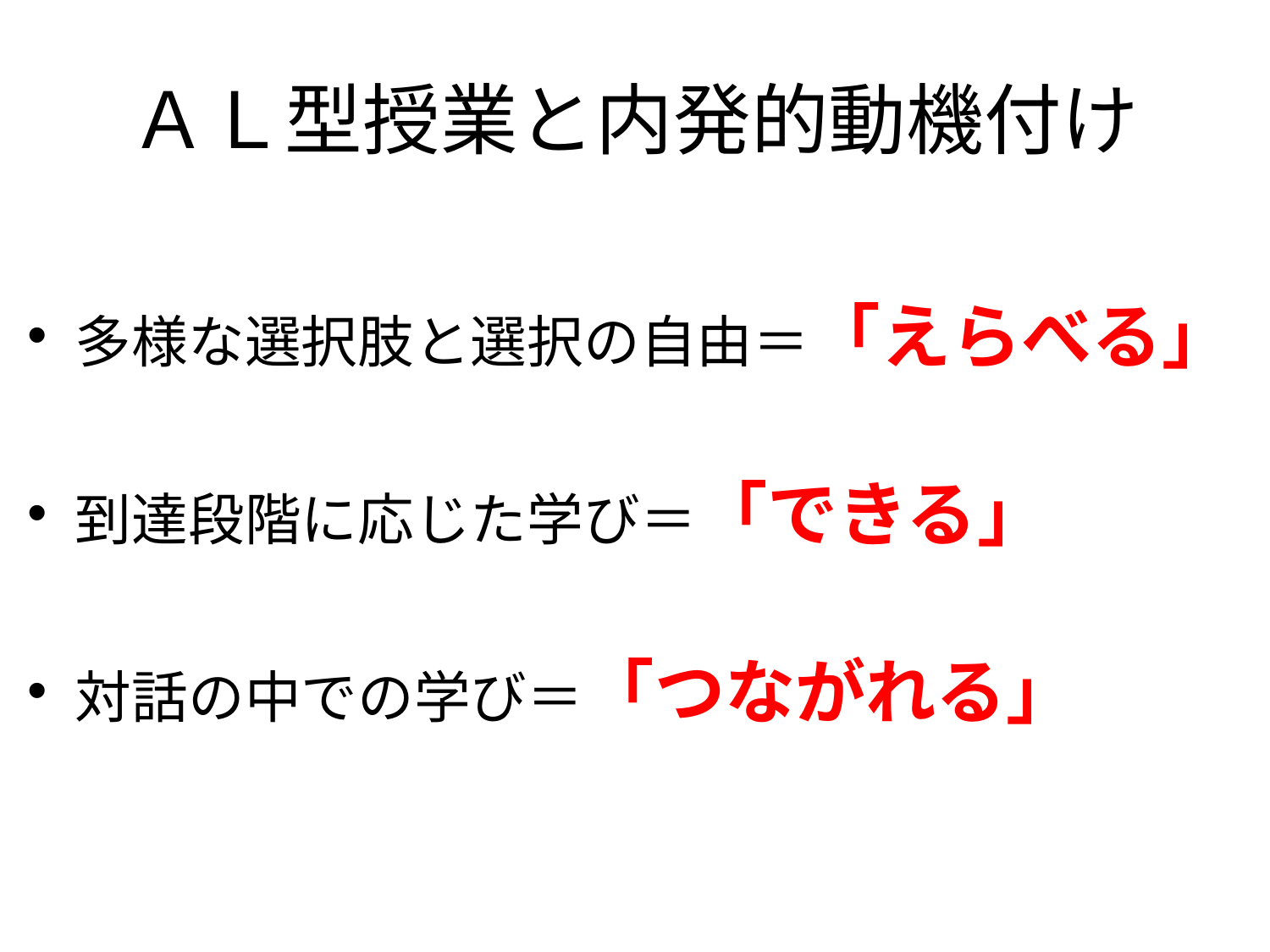

# ＡＬ型授業と内発的動機付け
多様な選択肢と選択の自由＝「えらべる」

到達段階に応じた学び＝「できる」

対話の中での学び＝「つながれる」